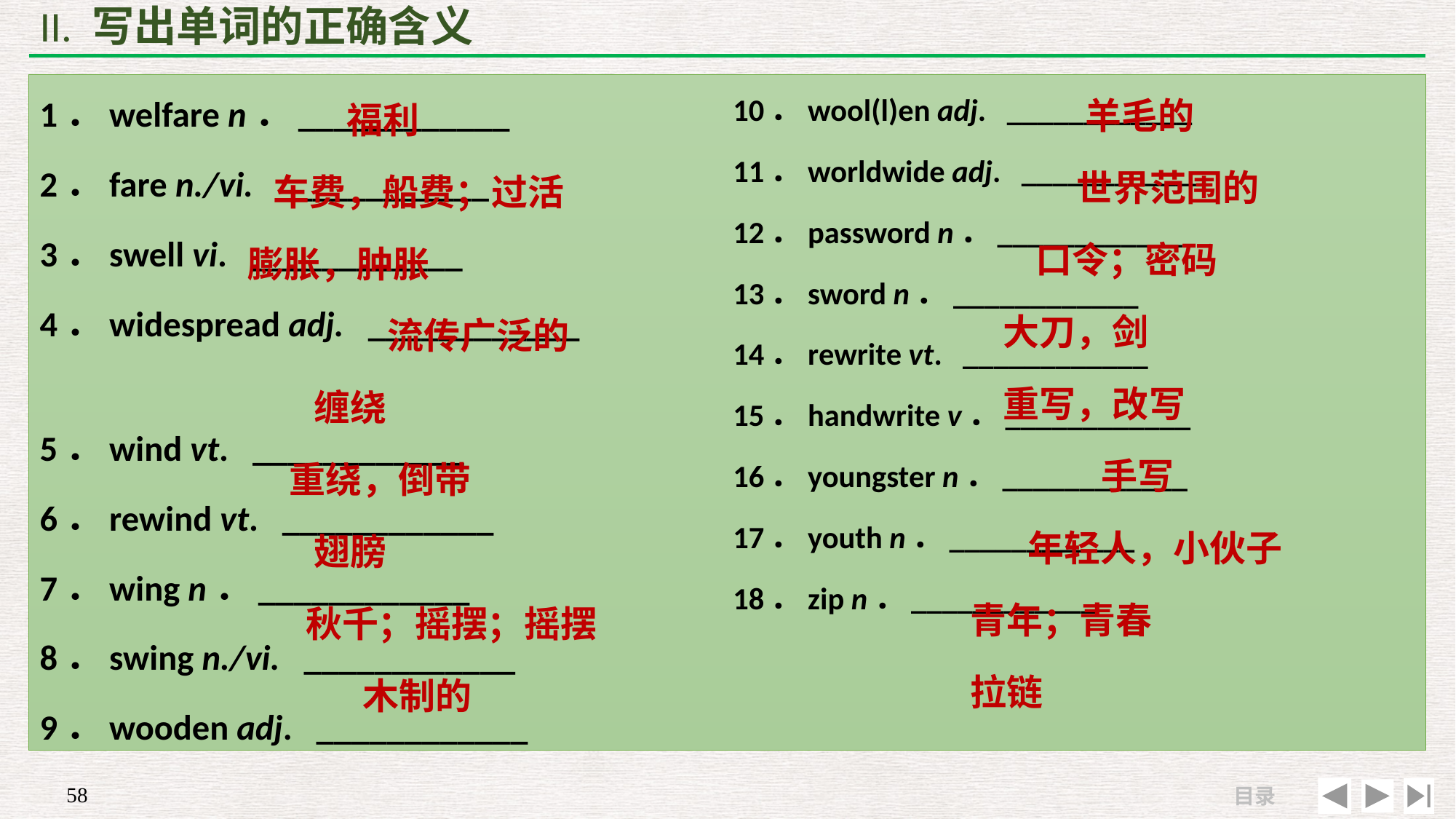

# II. 写出单词的正确含义
             羊毛的
            世界范围的
       口令；密码
   大刀，剑
   重写，改写
               手写
      年轻人，小伙子
青年；青春
拉链
           福利
  车费，船费；过活
膨胀，肿胀
                流传广泛的
       缠绕
    重绕，倒带
       翅膀
      秋千；摇摆；摇摆
             木制的
1．welfare n．____________
2．fare n./vi.   ____________
3．swell vi.   ____________
4．widespread adj.   ____________
5．wind vt.   ____________
6．rewind vt.   ____________
7．wing n．____________
8．swing n./vi.   ____________
9．wooden adj.   ____________
10．wool(l)en adj.   ____________
11．worldwide adj.   ____________
12．password n．____________
13．sword n．____________
14．rewrite vt.   ____________
15．handwrite v．____________
16．youngster n．____________
17．youth n．____________
18．zip n．____________